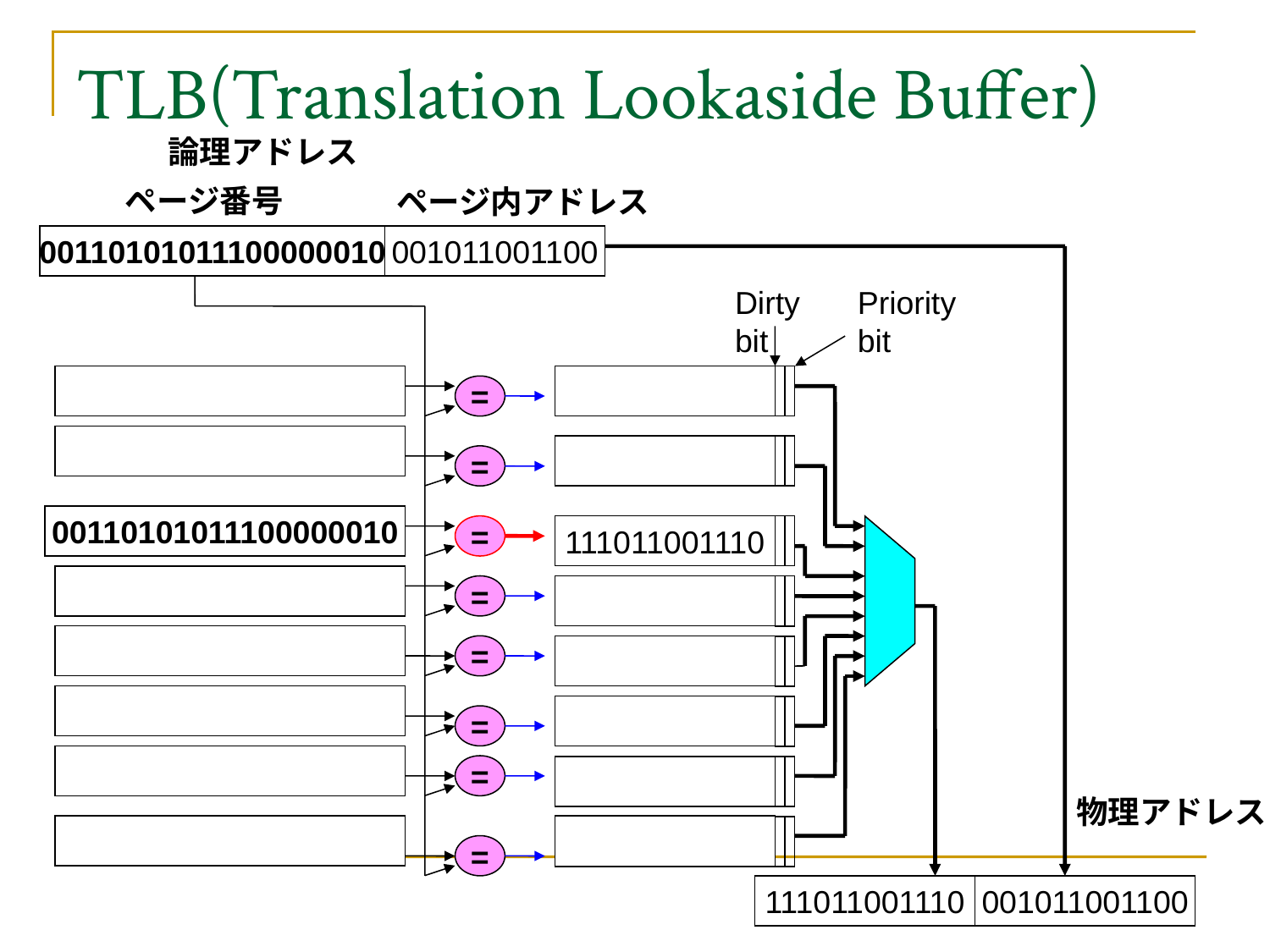

# TLB(Translation Lookaside Buffer)
論理アドレス
ページ番号
ページ内アドレス
00110101011100000010
001011001100

Dirty
bit

Priority
bit

=

=

00110101011100000010
=
111011001110

=

=

=

=

物理アドレス

=

111011001110
001011001100